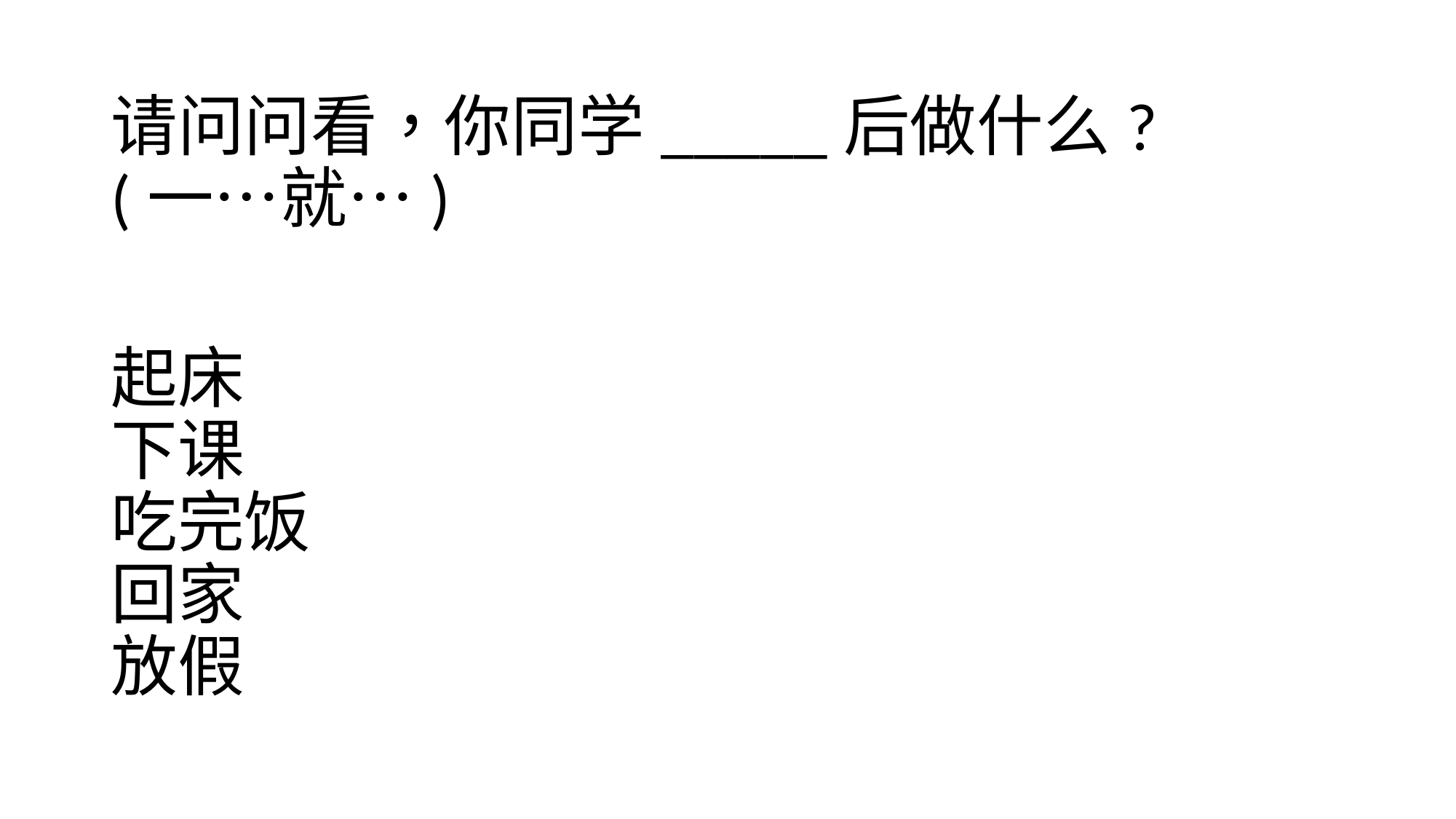

# 请问问看，你同学_____后做什么? (一…就…)
起床
下课
吃完饭
回家
放假